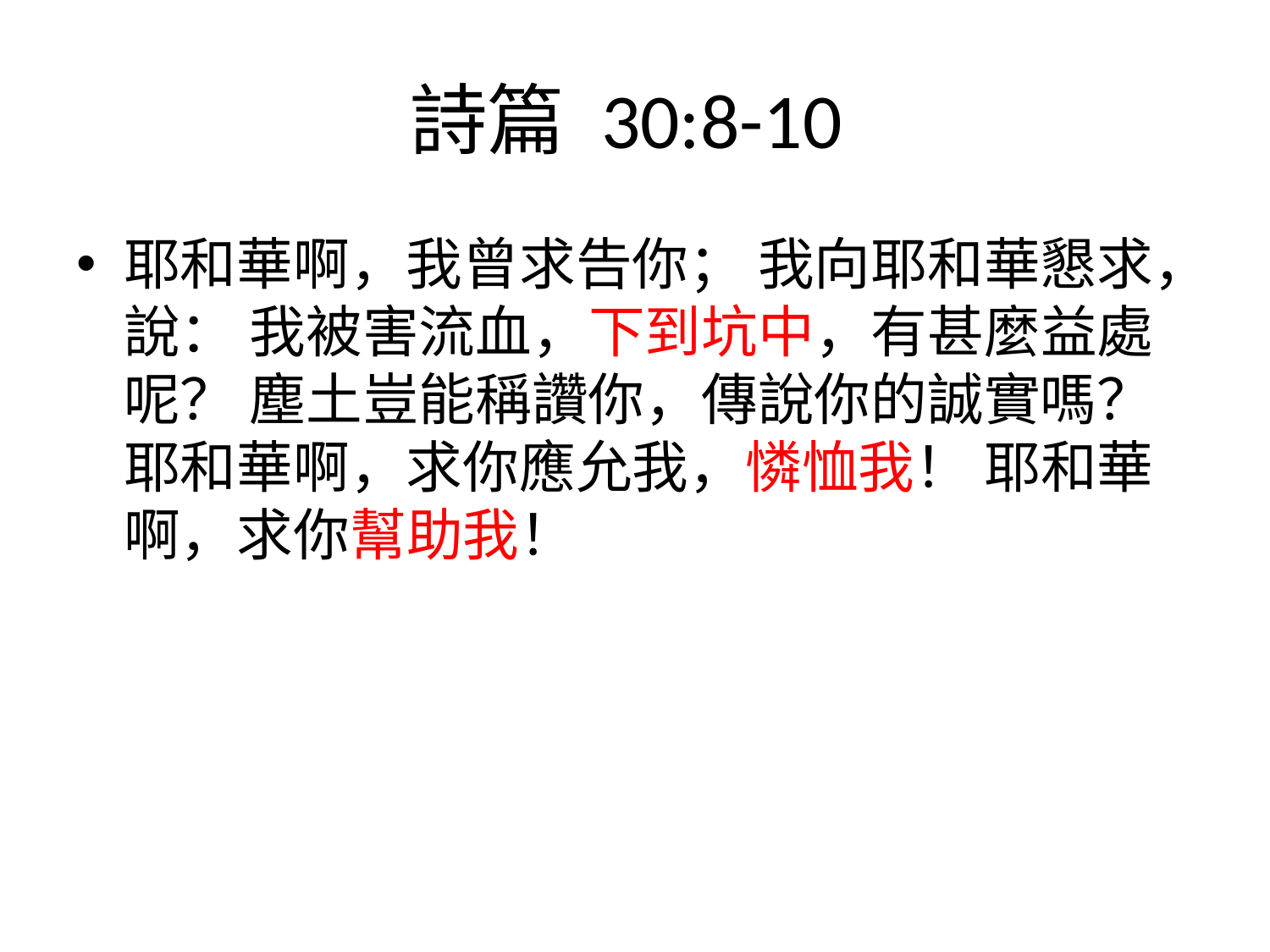

# 詩篇‬ ‭30:8-10‬ ‭
耶和華啊，我曾求告你； 我向耶和華懇求，說： 我被害流血，下到坑中，有甚麼益處呢？ 塵土豈能稱讚你，傳說你的誠實嗎？ 耶和華啊，求你應允我，憐恤我！ 耶和華啊，求你幫助我！